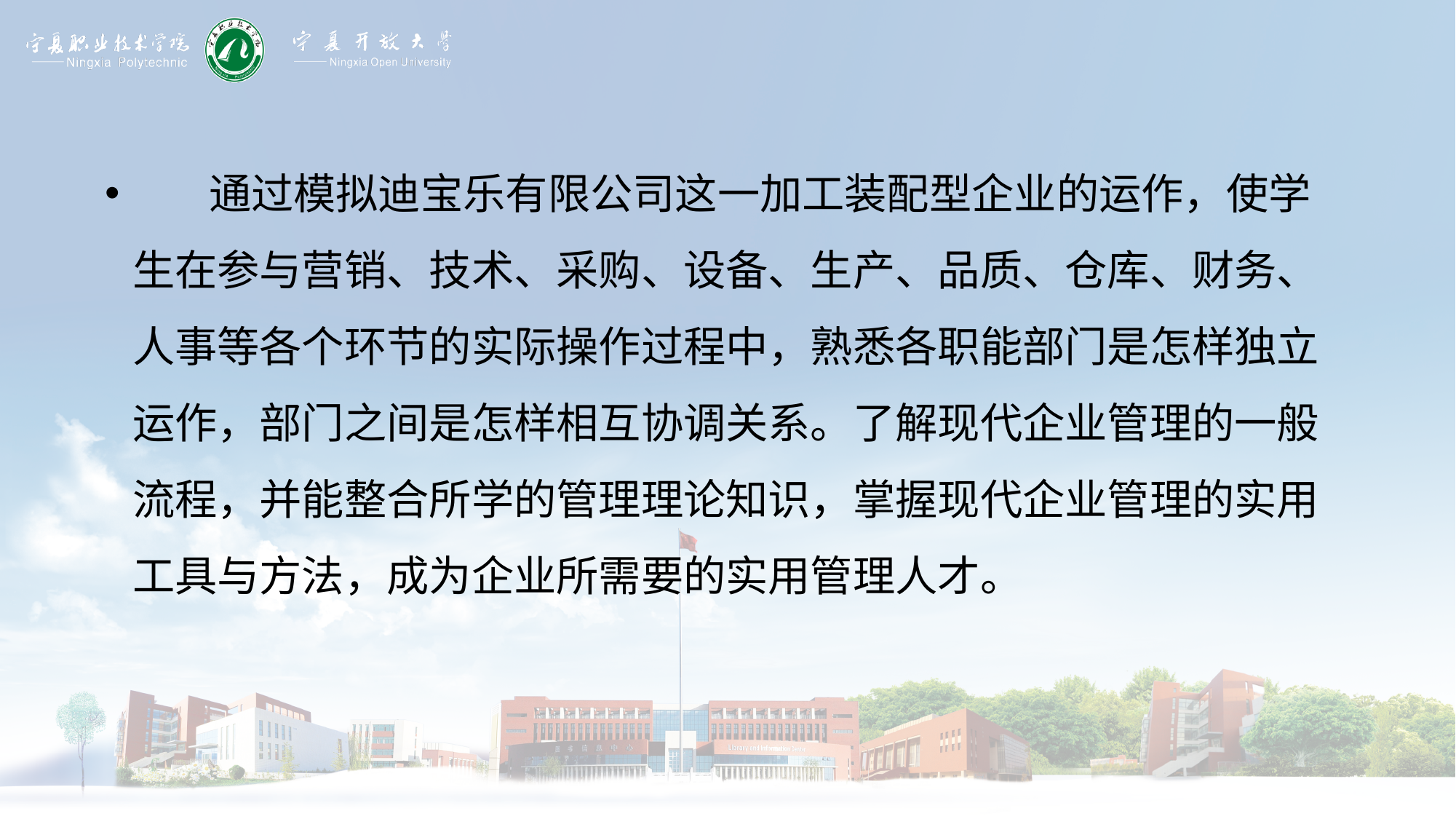

通过模拟迪宝乐有限公司这一加工装配型企业的运作，使学生在参与营销、技术、采购、设备、生产、品质、仓库、财务、人事等各个环节的实际操作过程中，熟悉各职能部门是怎样独立运作，部门之间是怎样相互协调关系。了解现代企业管理的一般流程，并能整合所学的管理理论知识，掌握现代企业管理的实用工具与方法，成为企业所需要的实用管理人才。